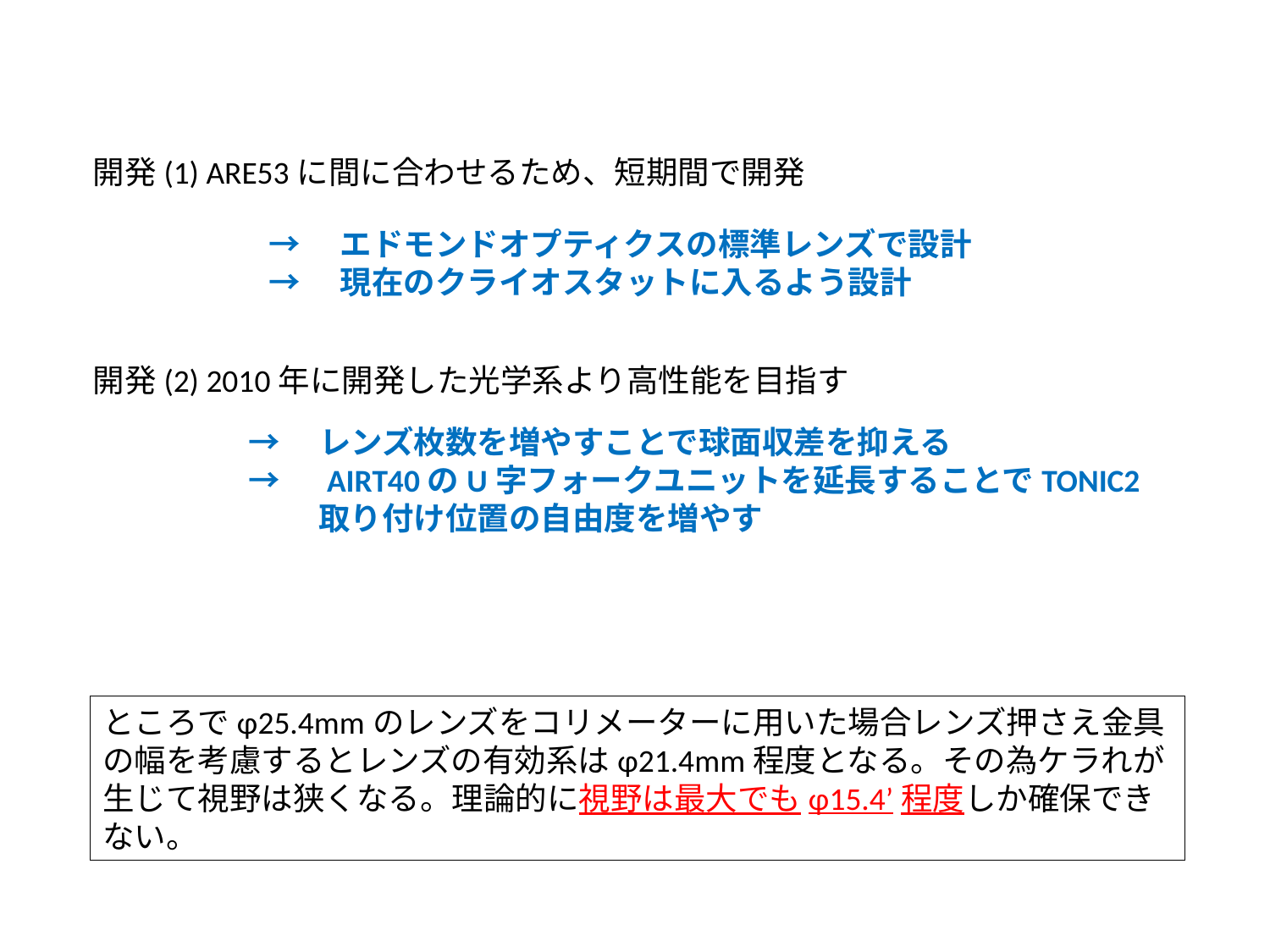

開発(1) ARE53に間に合わせるため、短期間で開発
→　エドモンドオプティクスの標準レンズで設計
→　現在のクライオスタットに入るよう設計
開発(2) 2010年に開発した光学系より高性能を目指す
→　レンズ枚数を増やすことで球面収差を抑える
→　AIRT40のU字フォークユニットを延長することでTONIC2
　　 取り付け位置の自由度を増やす

ところでφ25.4mmのレンズをコリメーターに用いた場合レンズ押さえ金具の幅を考慮するとレンズの有効系はφ21.4mm程度となる。その為ケラれが生じて視野は狭くなる。理論的に視野は最大でもφ15.4’程度しか確保できない。